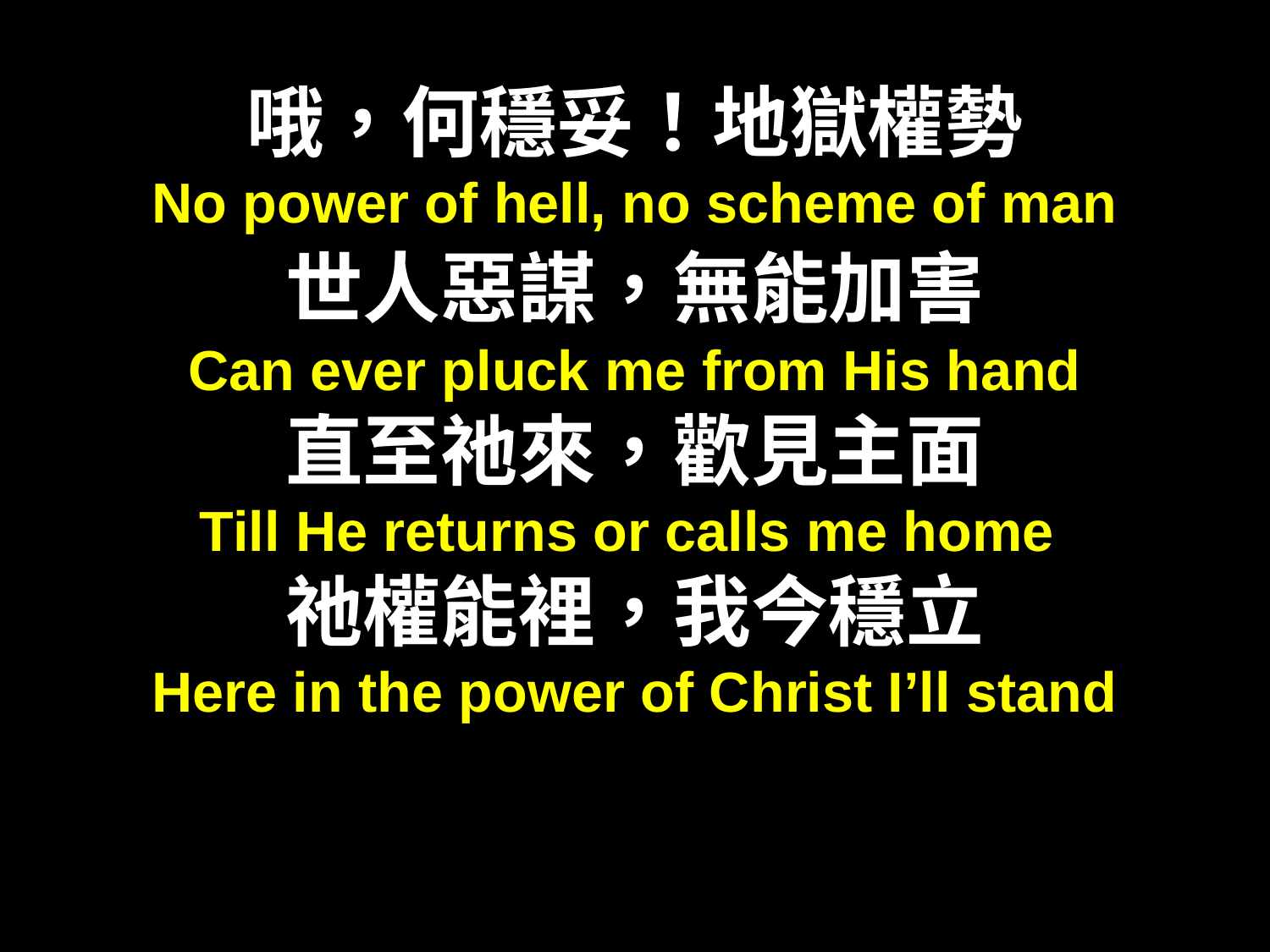

哦，何穩妥！地獄權勢
No power of hell, no scheme of man
世人惡謀，無能加害
Can ever pluck me from His hand
直至祂來，歡見主面
Till He returns or calls me home
祂權能裡，我今穩立
Here in the power of Christ I’ll stand